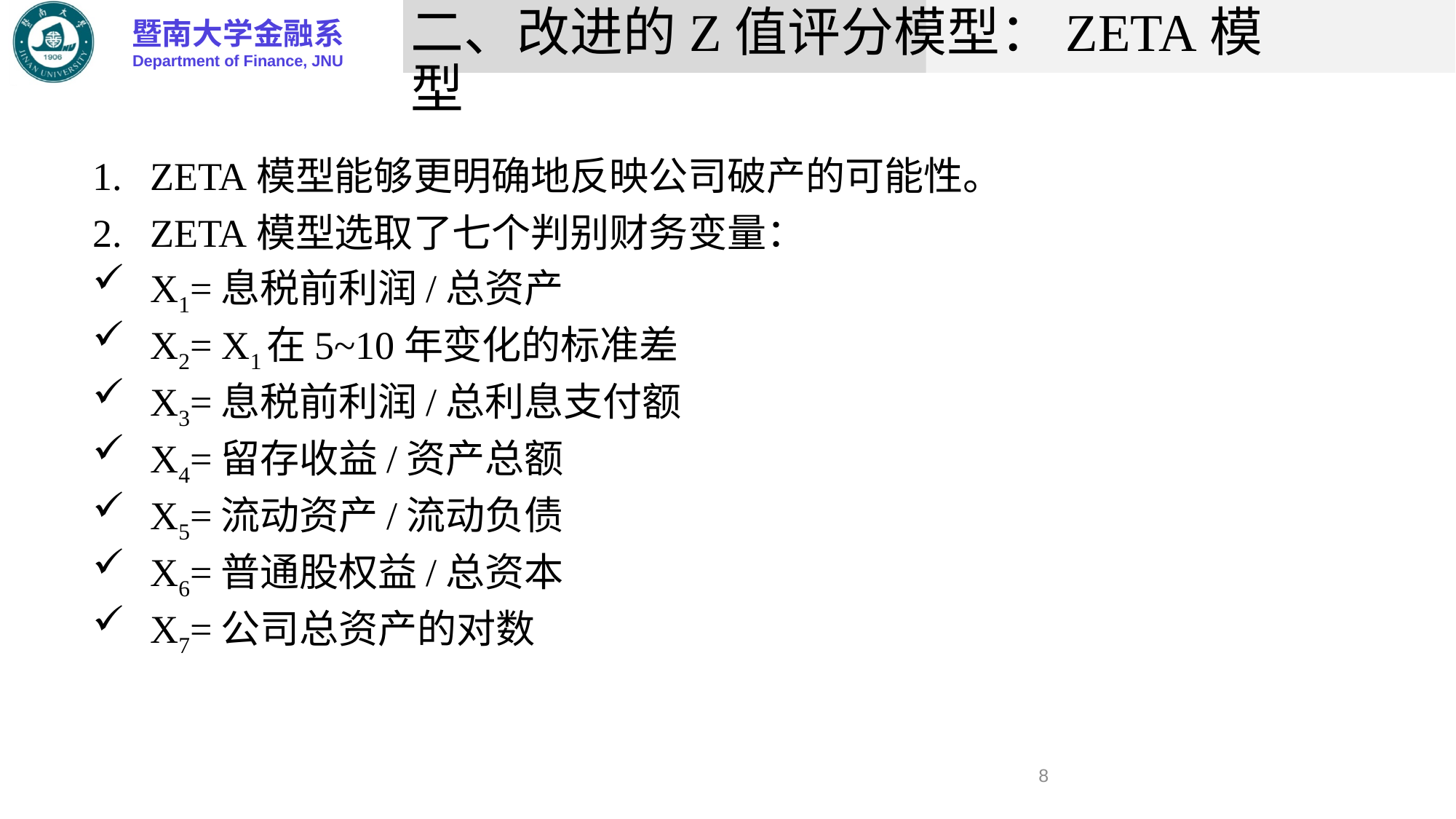

# 二、改进的Z值评分模型：ZETA模型
ZETA模型能够更明确地反映公司破产的可能性。
ZETA模型选取了七个判别财务变量：
X1=息税前利润/总资产
X2= X1在5~10年变化的标准差
X3=息税前利润/总利息支付额
X4=留存收益/资产总额
X5=流动资产/流动负债
X6=普通股权益/总资本
X7=公司总资产的对数

8